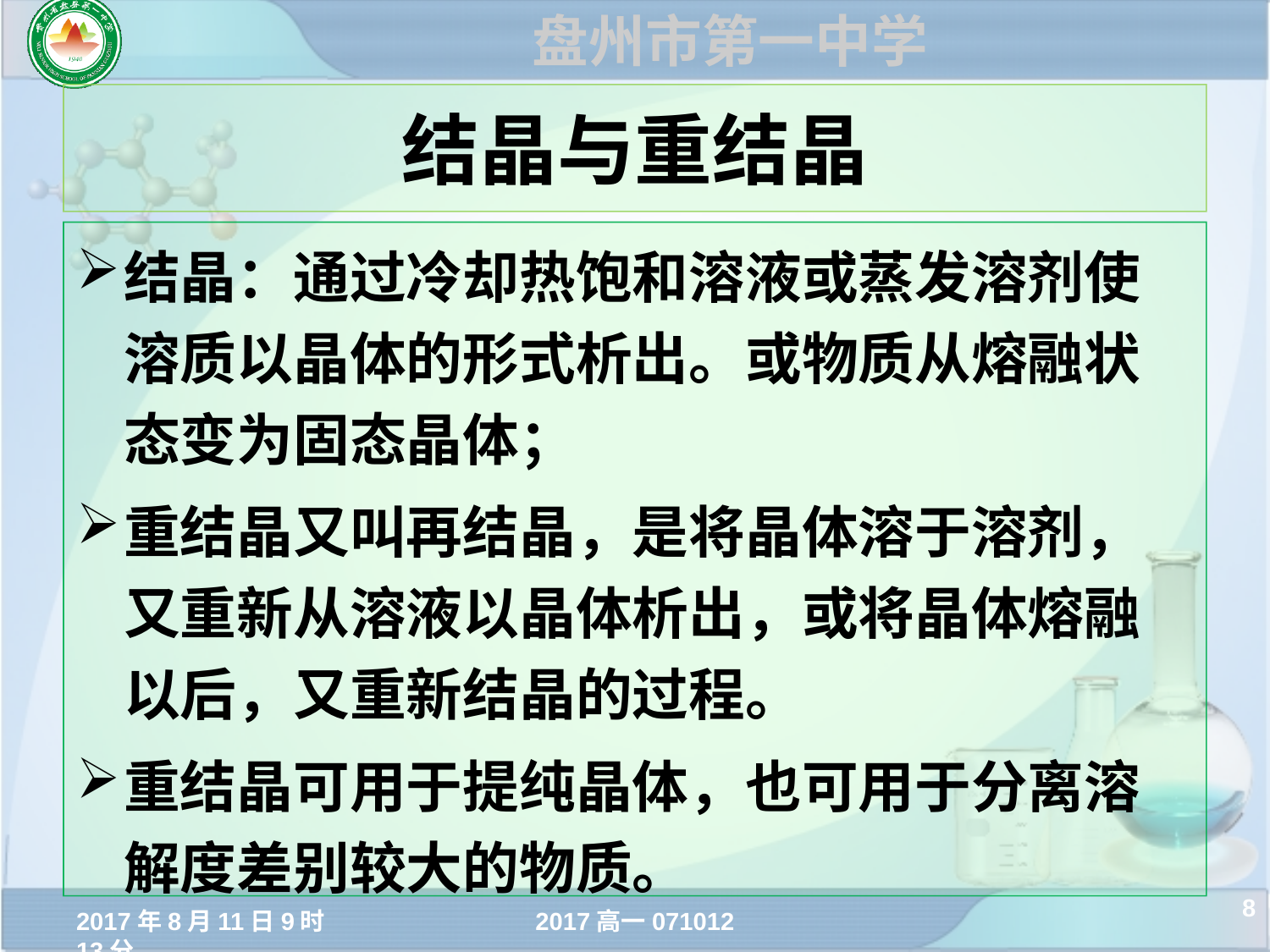

# 结晶与重结晶
结晶：通过冷却热饱和溶液或蒸发溶剂使溶质以晶体的形式析出。或物质从熔融状态变为固态晶体；
重结晶又叫再结晶，是将晶体溶于溶剂，又重新从溶液以晶体析出，或将晶体熔融以后，又重新结晶的过程。
重结晶可用于提纯晶体，也可用于分离溶解度差别较大的物质。
8
2017年8月11日9时13分
2017高一071012